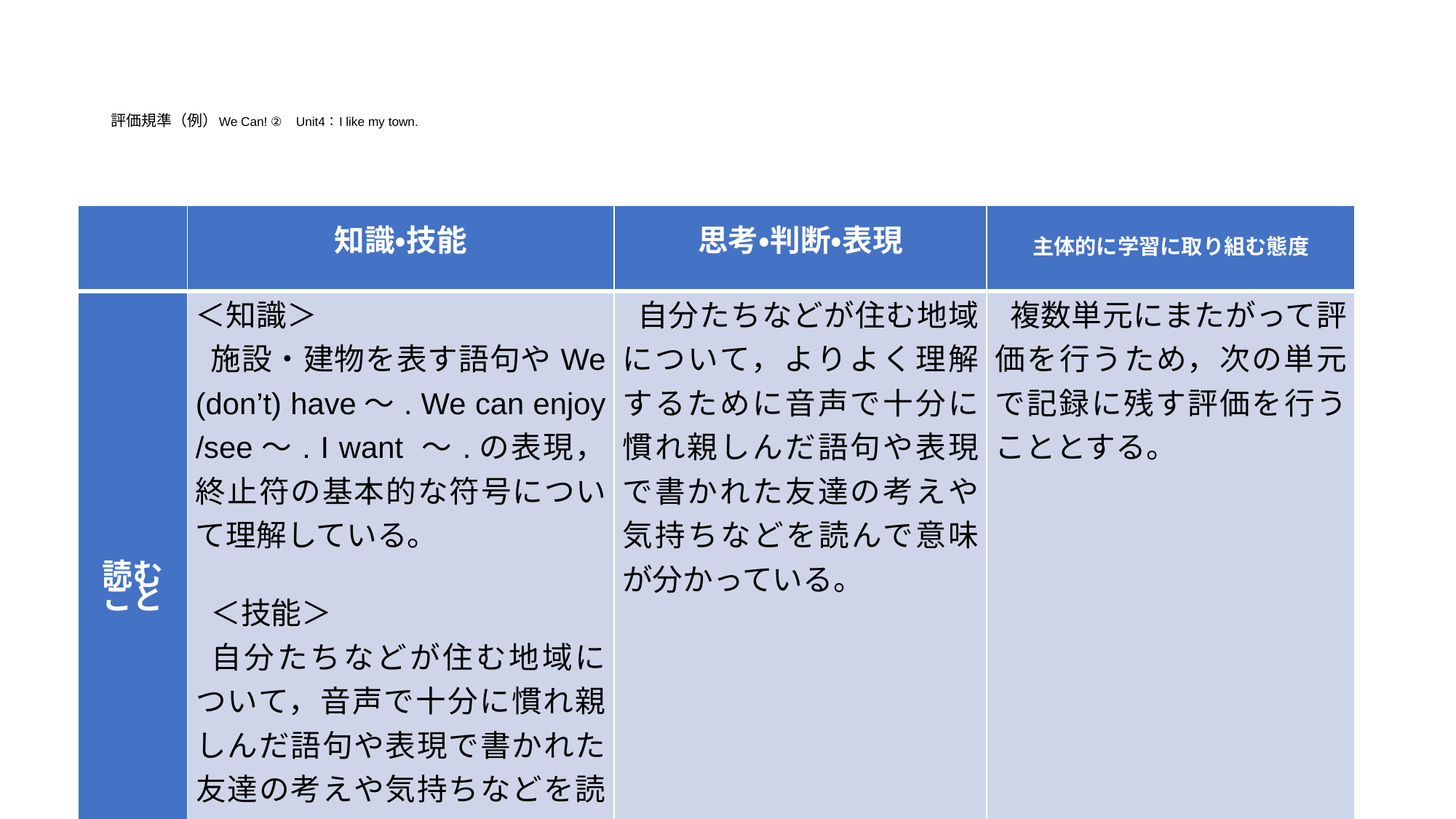

# 評価規準（例）We Can! ②　Unit4：I like my town.
|  | 知識・技能 | 思考・判断・表現 | 主体的に学習に取り組む態度 |
| --- | --- | --- | --- |
| 読むこと | ＜知識＞ 施設・建物を表す語句やWe (don’t) have～. We can enjoy /see～. I want ～.の表現，終止符の基本的な符号について理解している。 ＜技能＞ 自分たちなどが住む地域について，音声で十分に慣れ親しんだ語句や表現で書かれた友達の考えや気持ちなどを読んで意味が分かるために必要な技能を身に付けている。 | 自分たちなどが住む地域について，よりよく理解するために音声で十分に慣れ親しんだ語句や表現で書かれた友達の考えや気持ちなどを読んで意味が分かっている。 | 複数単元にまたがって評価を行うため，次の単元で記録に残す評価を行うこととする。 |